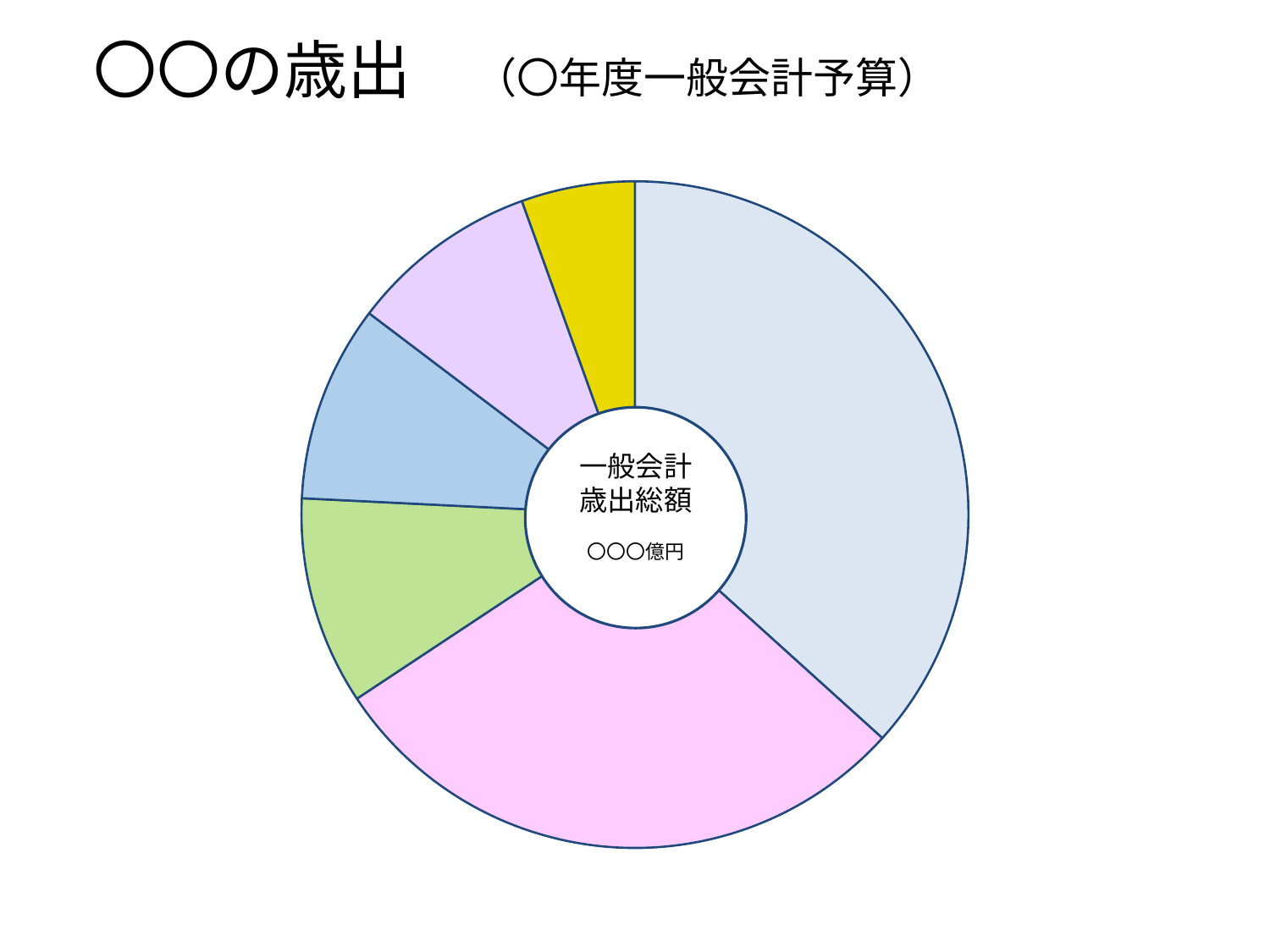

〇〇の歳出　（〇年度一般会計予算）

### Chart

| Category | 歳入内訳 |
|---|---|
| 社会保障 | 20.0 |
| 地方交付税
交付金等 | 15.8 |
| 公共
事業 | None |
| 文教及び
科学振興 | 5.5 |
| 防衛 | 5.2 |
| その他 | None |
| 債務償還費 | 5.0 |
| 利払費等 | 3.0 |
一般会計
歳出総額

〇〇〇億円